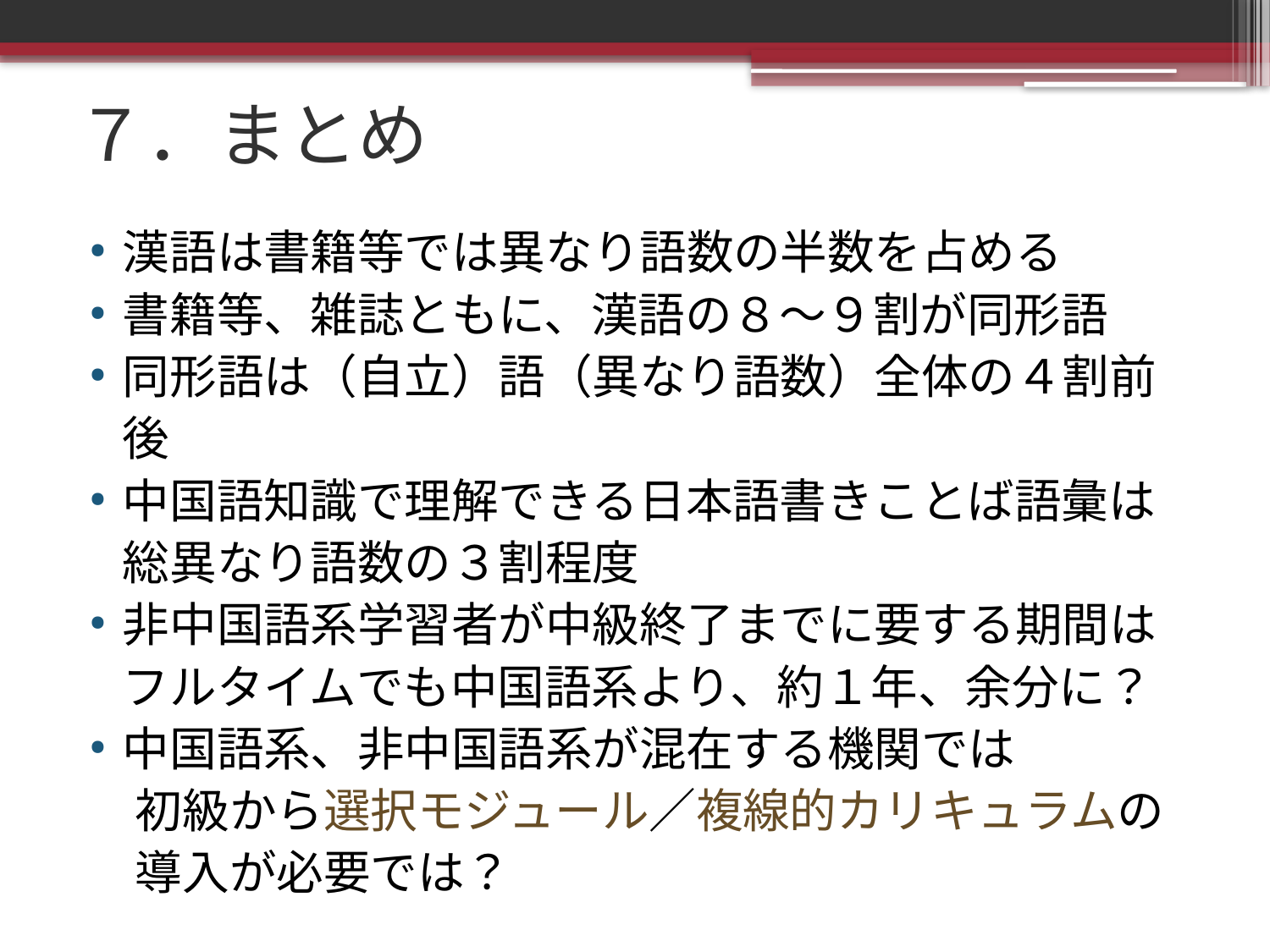

# ７．まとめ
漢語は書籍等では異なり語数の半数を占める
書籍等、雑誌ともに、漢語の８～９割が同形語
同形語は（自立）語（異なり語数）全体の４割前後
中国語知識で理解できる日本語書きことば語彙は総異なり語数の３割程度
非中国語系学習者が中級終了までに要する期間はフルタイムでも中国語系より、約１年、余分に？
中国語系、非中国語系が混在する機関では
　初級から選択モジュール／複線的カリキュラムの
　導入が必要では？